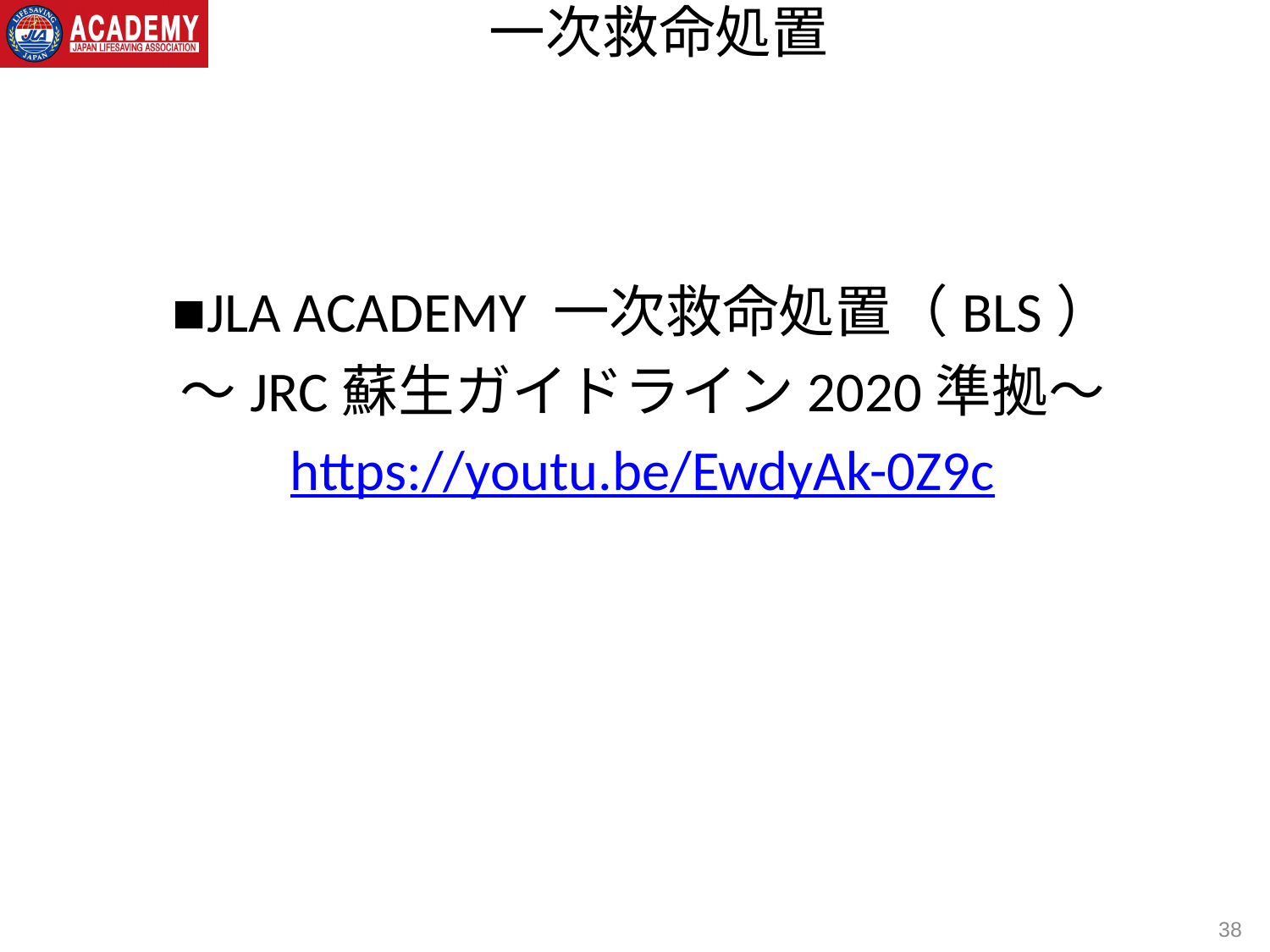

一次救命処置
■JLA ACADEMY 一次救命処置（BLS）
～JRC蘇生ガイドライン2020準拠～
https://youtu.be/EwdyAk-0Z9c
38